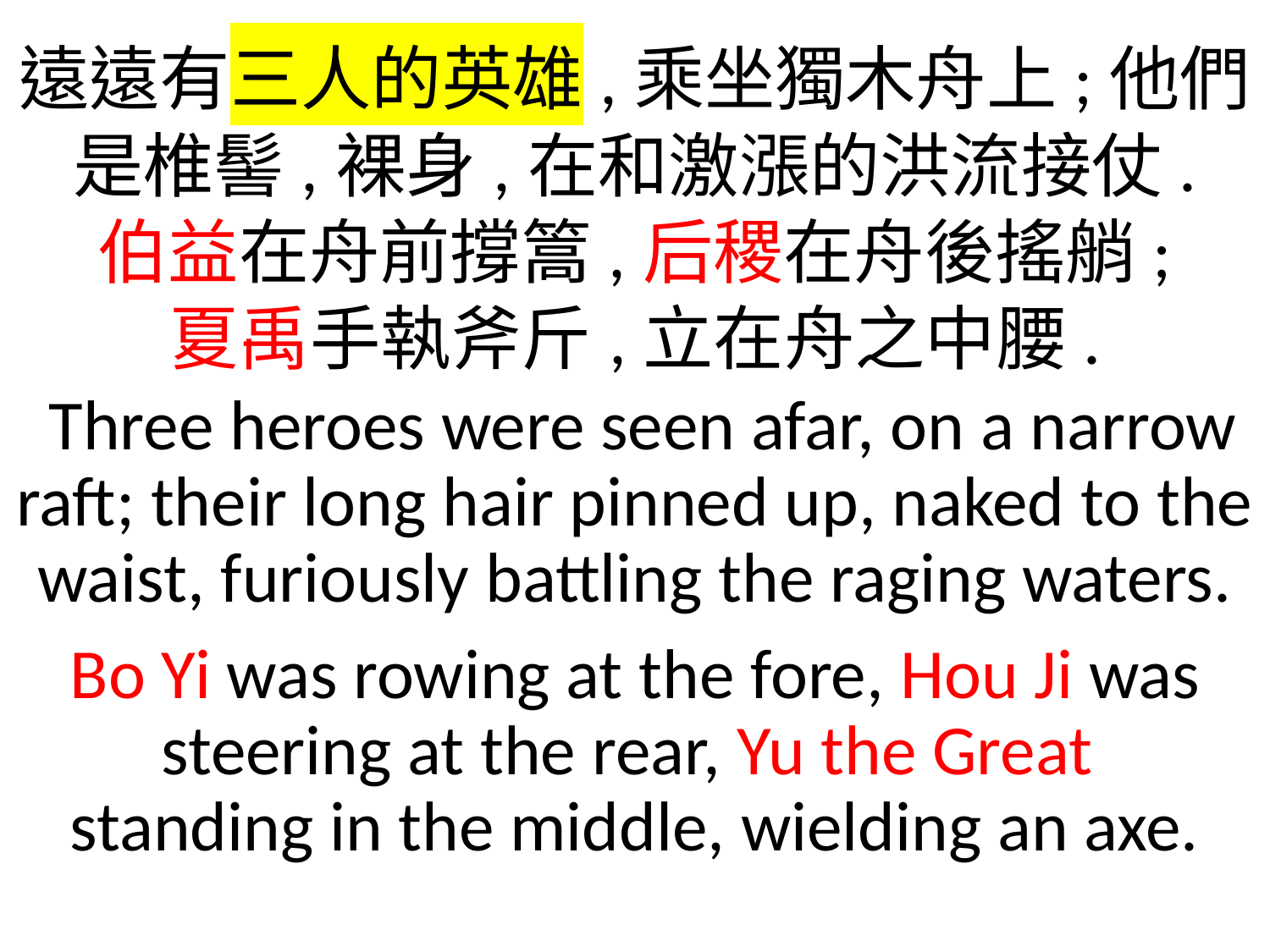

遠遠有三人的英雄,乘坐獨木舟上;他們是椎髻,裸身,在和激漲的洪流接仗.
伯益在舟前撐篙,后稷在舟後搖艄;
夏禹手執斧斤,立在舟之中腰.
 Three heroes were seen afar, on a narrow raft; their long hair pinned up, naked to the waist, furiously battling the raging waters.
Bo Yi was rowing at the fore, Hou Ji was steering at the rear, Yu the Great
standing in the middle, wielding an axe.